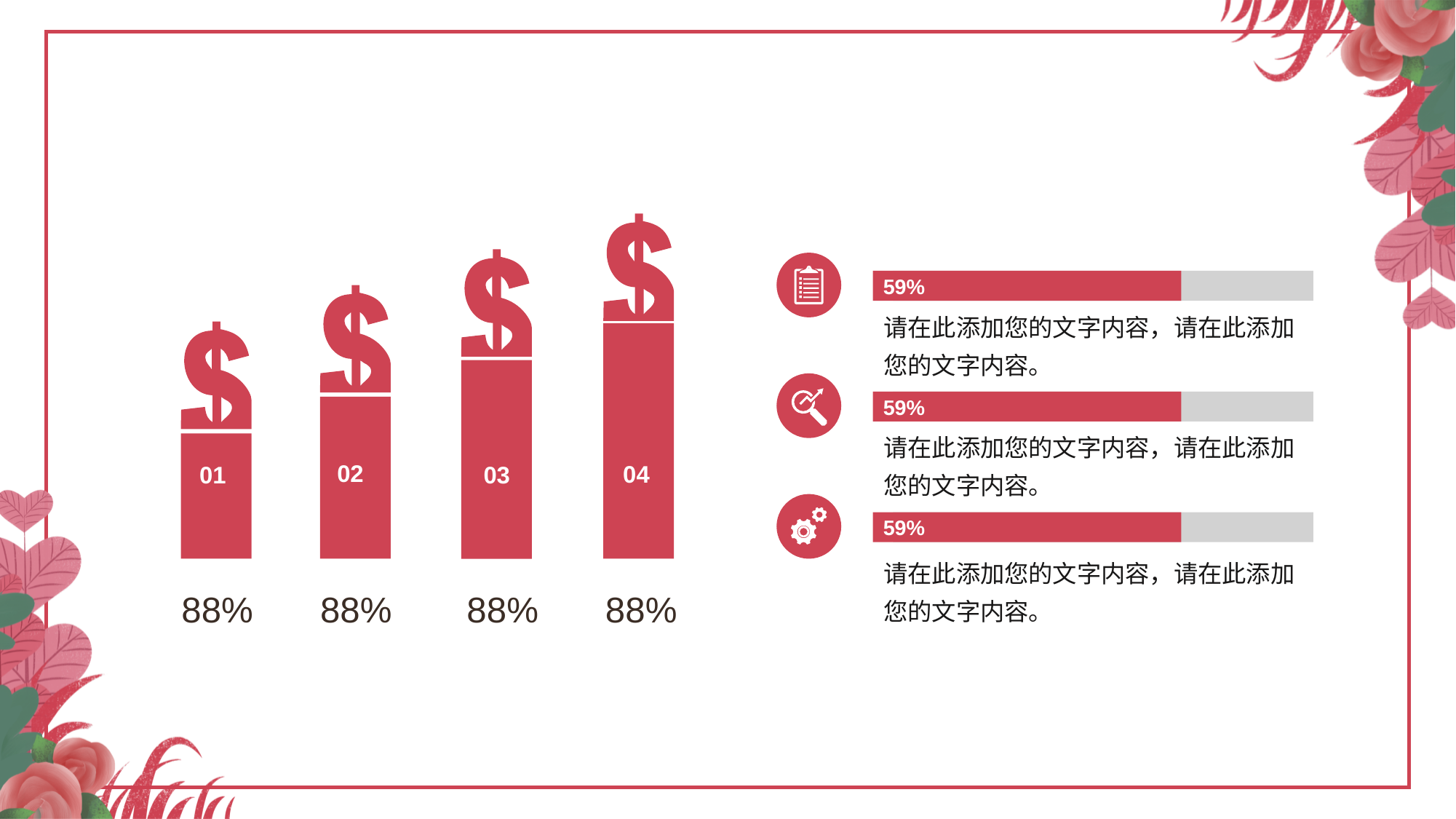

04

03

59%

请在此添加您的文字内容，请在此添加您的文字内容。

59%

请在此添加您的文字内容，请在此添加您的文字内容。

59%

请在此添加您的文字内容，请在此添加您的文字内容。

02

01
88%
88%
88%
88%